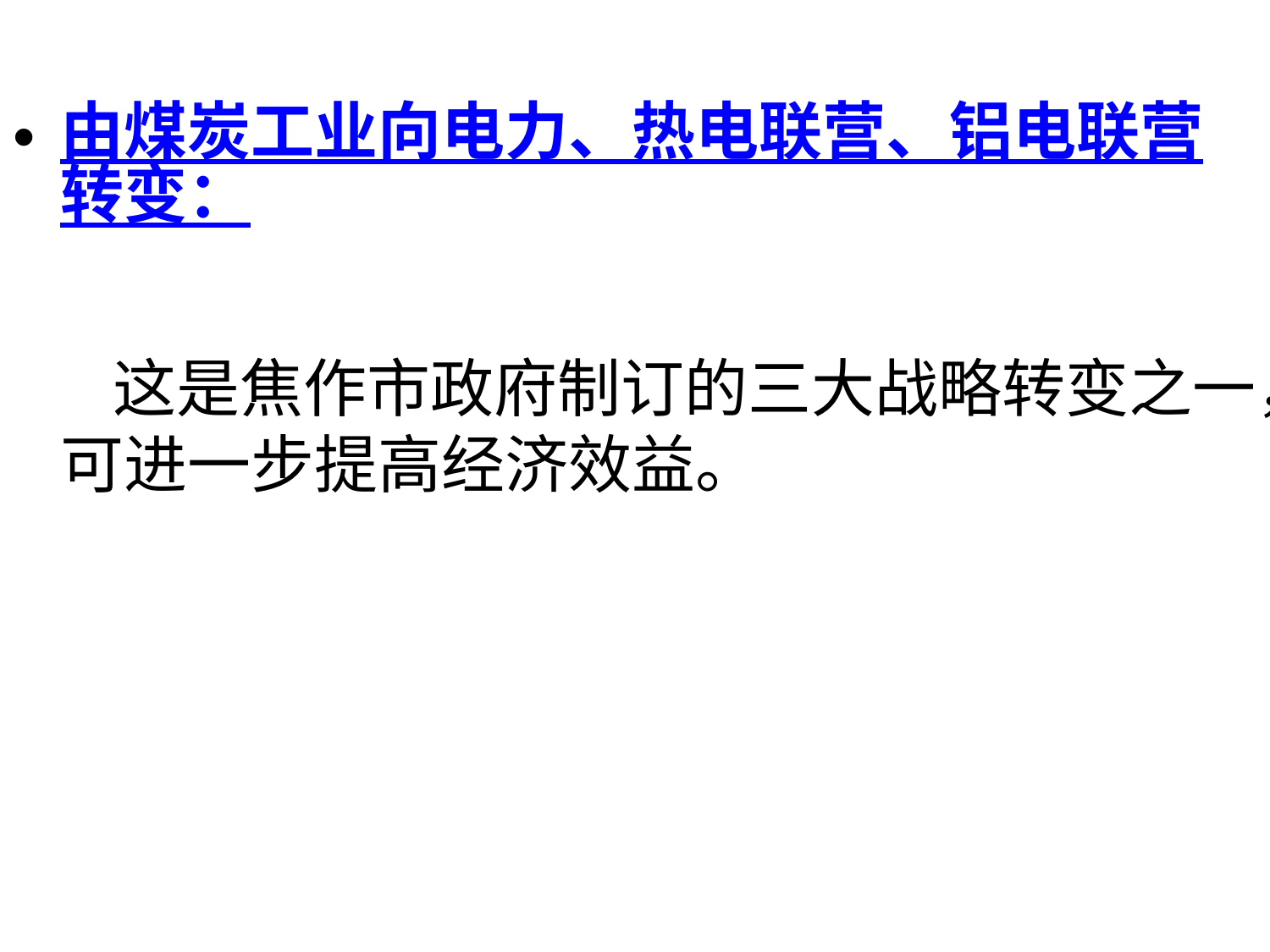

由煤炭工业向电力、热电联营、铝电联营转变：

      这是焦作市政府制订的三大战略转变之一，可进一步提高经济效益。